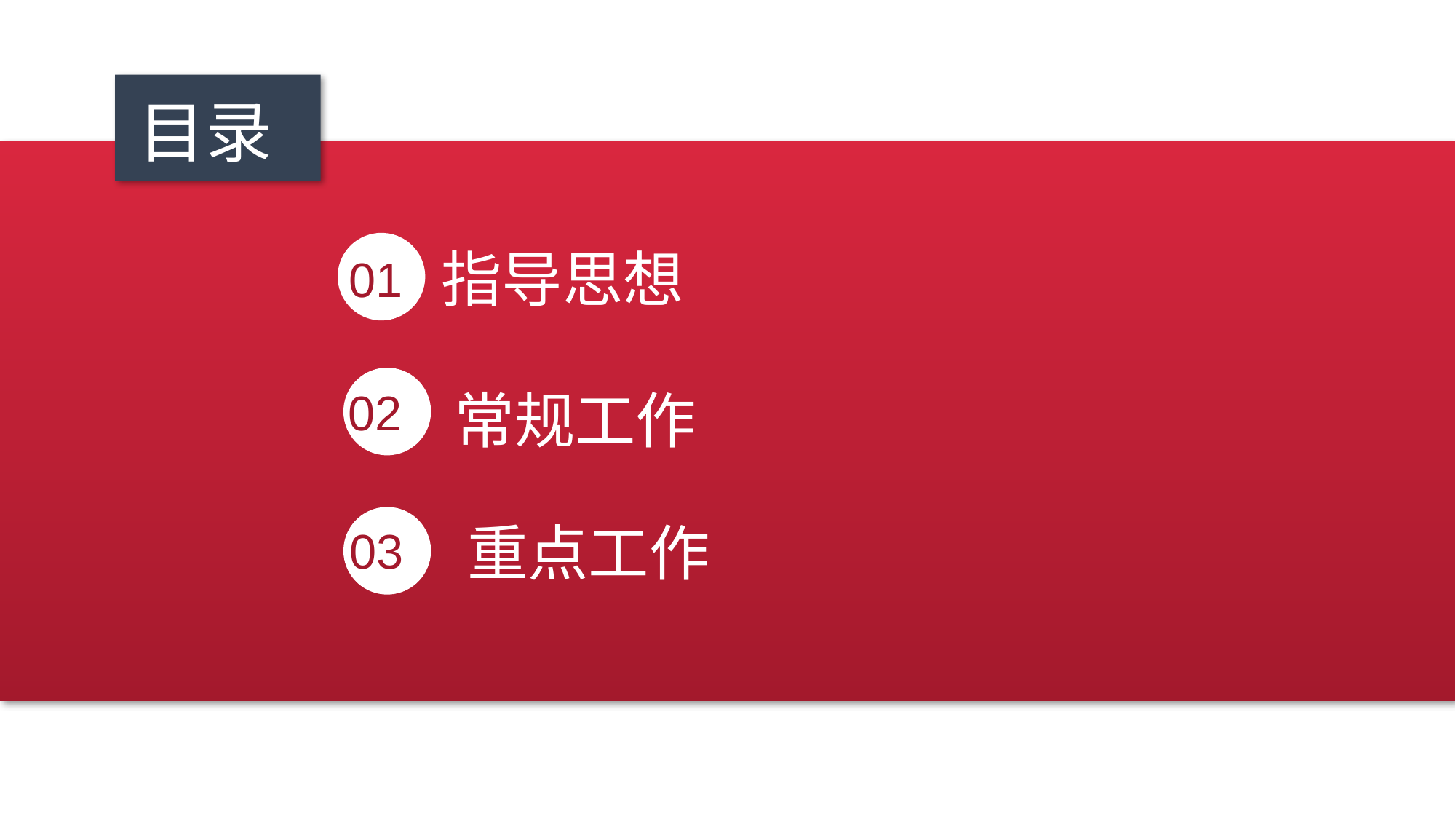

目录

指导思想
01

02
常规工作

重点工作
03